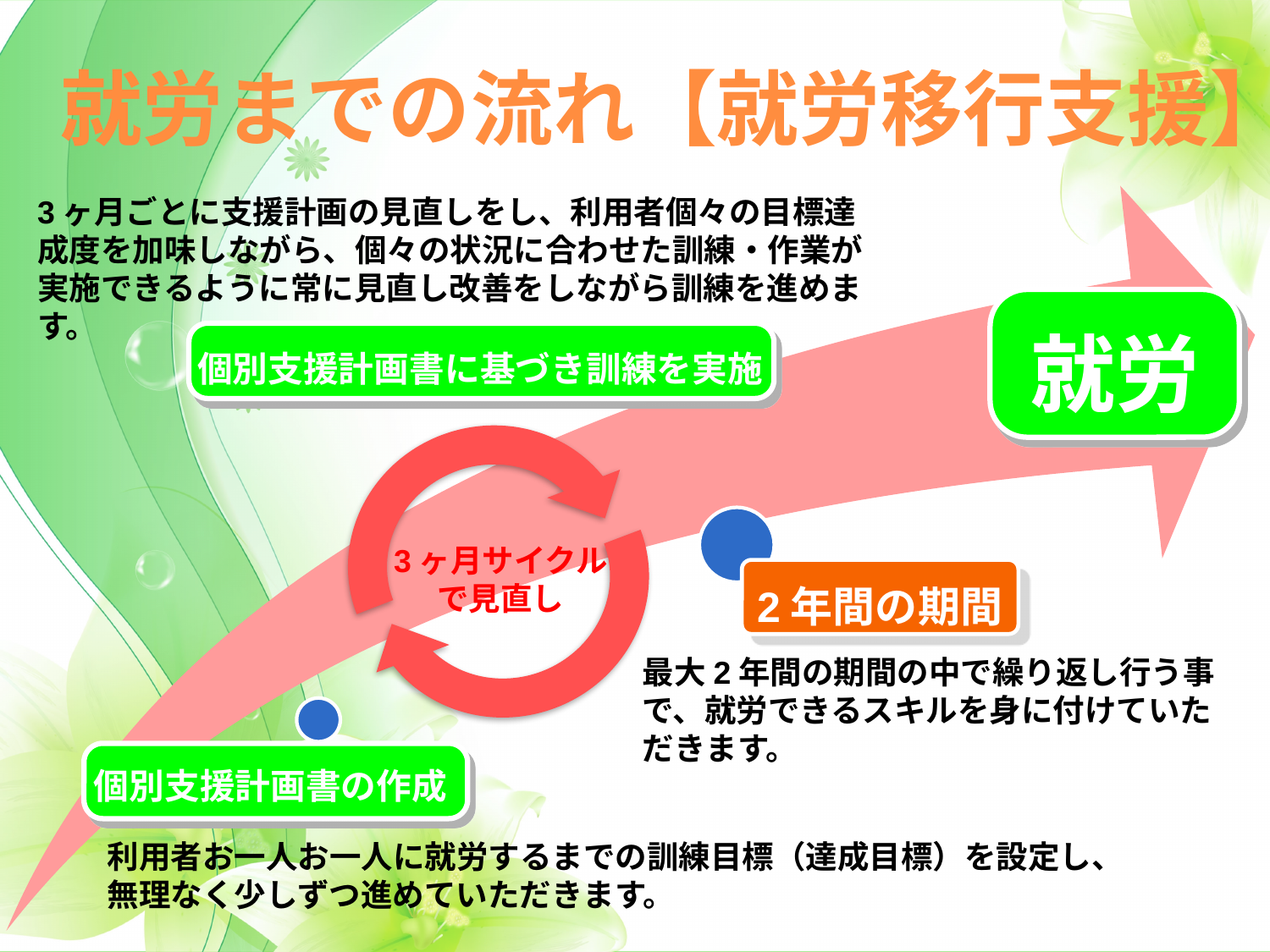

# 就労までの流れ【就労移行支援】

3ヶ月ごとに支援計画の見直しをし、利用者個々の目標達成度を加味しながら、個々の状況に合わせた訓練・作業が実施できるように常に見直し改善をしながら訓練を進めます。

就労

個別支援計画書に基づき訓練を実施

3ヶ月サイクルで見直し
2年間の期間
最大2年間の期間の中で繰り返し行う事で、就労できるスキルを身に付けていただきます。

個別支援計画書の作成
利用者お一人お一人に就労するまでの訓練目標（達成目標）を設定し、無理なく少しずつ進めていただきます。